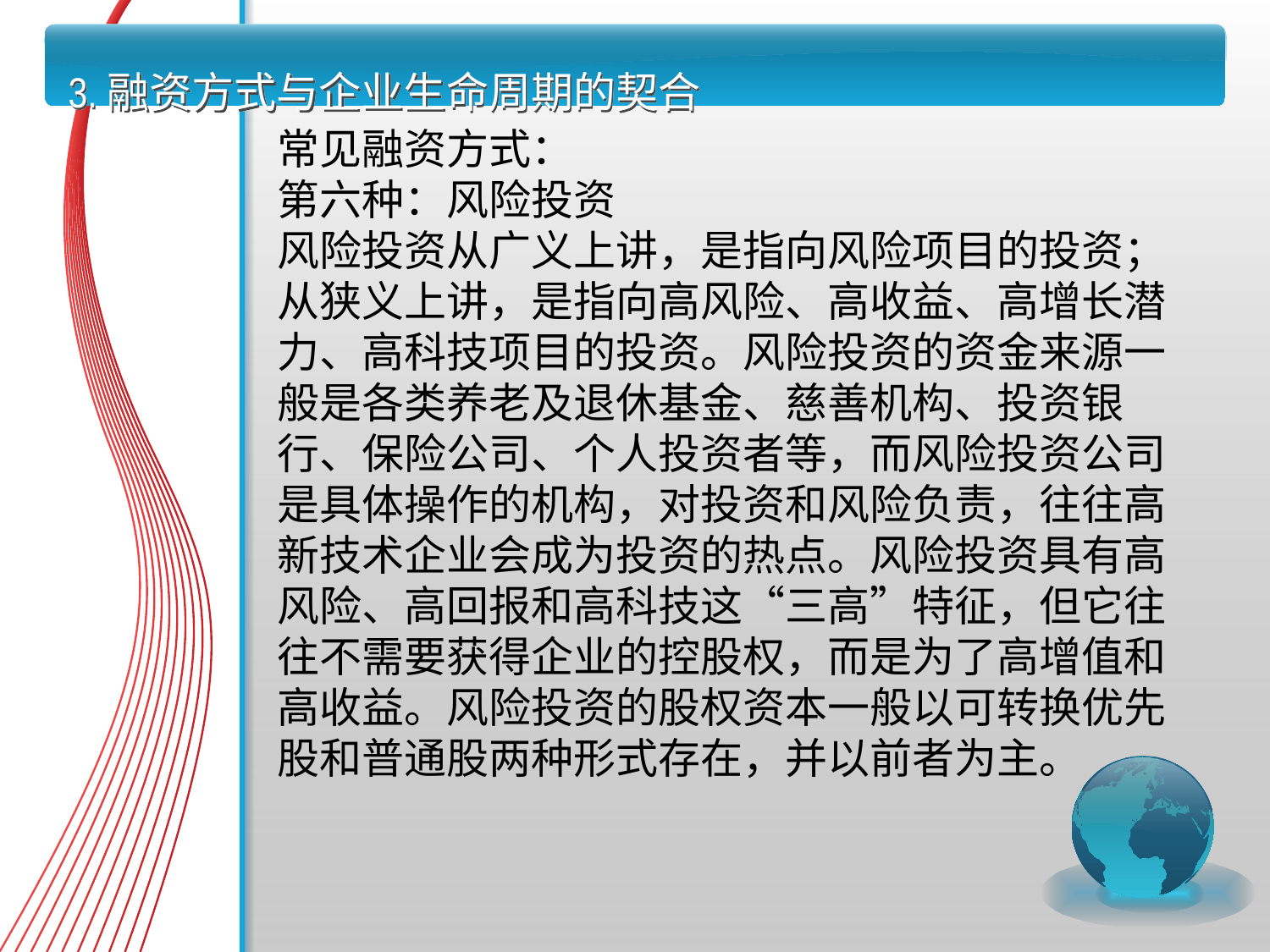

# 3.融资方式与企业生命周期的契合
常见融资方式：
第六种：风险投资
风险投资从广义上讲，是指向风险项目的投资；从狭义上讲，是指向高风险、高收益、高增长潜力、高科技项目的投资。风险投资的资金来源一般是各类养老及退休基金、慈善机构、投资银行、保险公司、个人投资者等，而风险投资公司是具体操作的机构，对投资和风险负责，往往高新技术企业会成为投资的热点。风险投资具有高风险、高回报和高科技这“三高”特征，但它往往不需要获得企业的控股权，而是为了高增值和高收益。风险投资的股权资本一般以可转换优先股和普通股两种形式存在，并以前者为主。